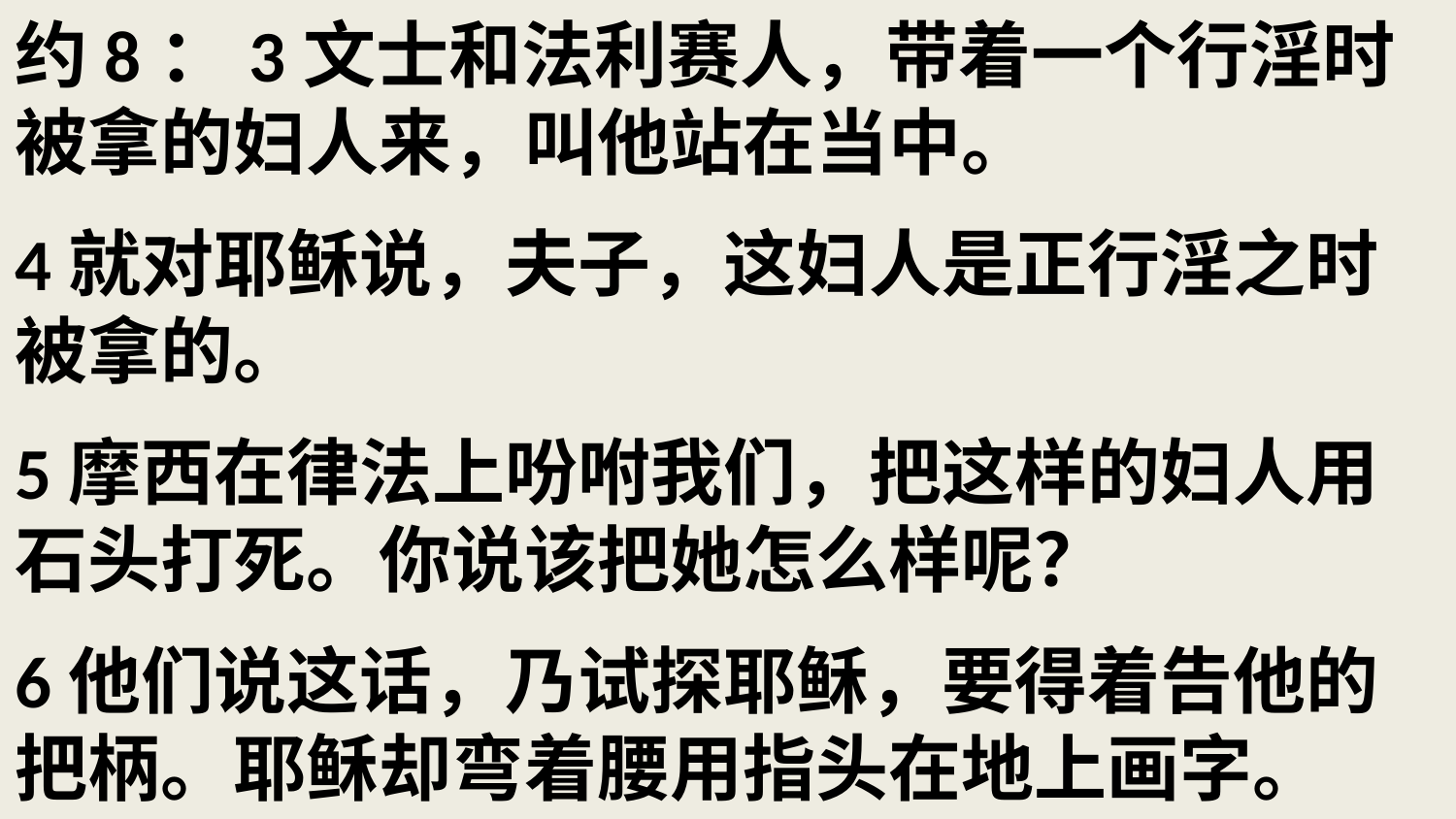

# 约8：3文士和法利赛人，带着一个行淫时被拿的妇人来，叫他站在当中。 4就对耶稣说，夫子，这妇人是正行淫之时被拿的。 5摩西在律法上吩咐我们，把这样的妇人用石头打死。你说该把她怎么样呢？ 6他们说这话，乃试探耶稣，要得着告他的把柄。耶稣却弯着腰用指头在地上画字。